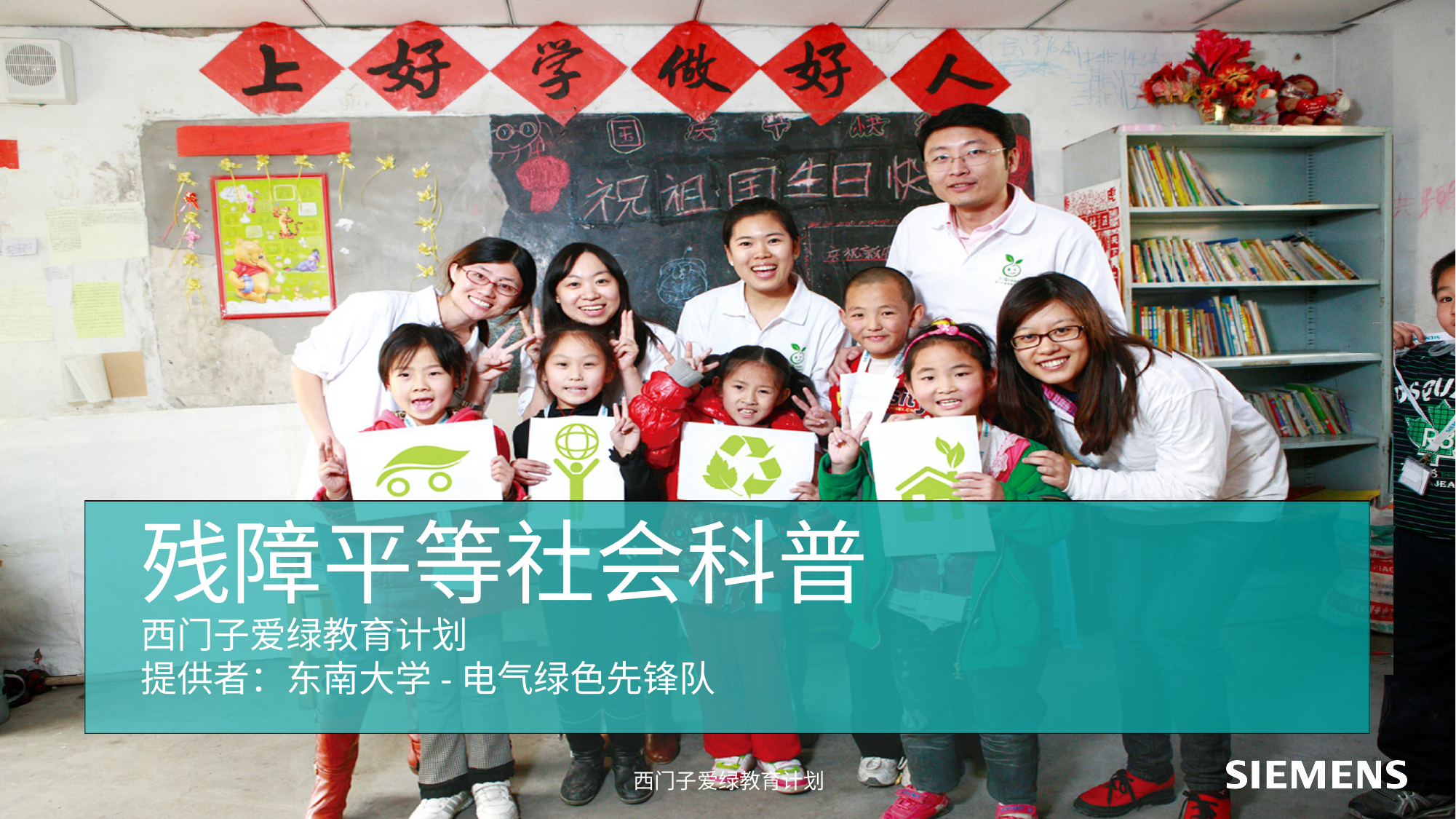

残障平等社会科普
西门子爱绿教育计划
提供者：东南大学-电气绿色先锋队

西门子爱绿教育计划